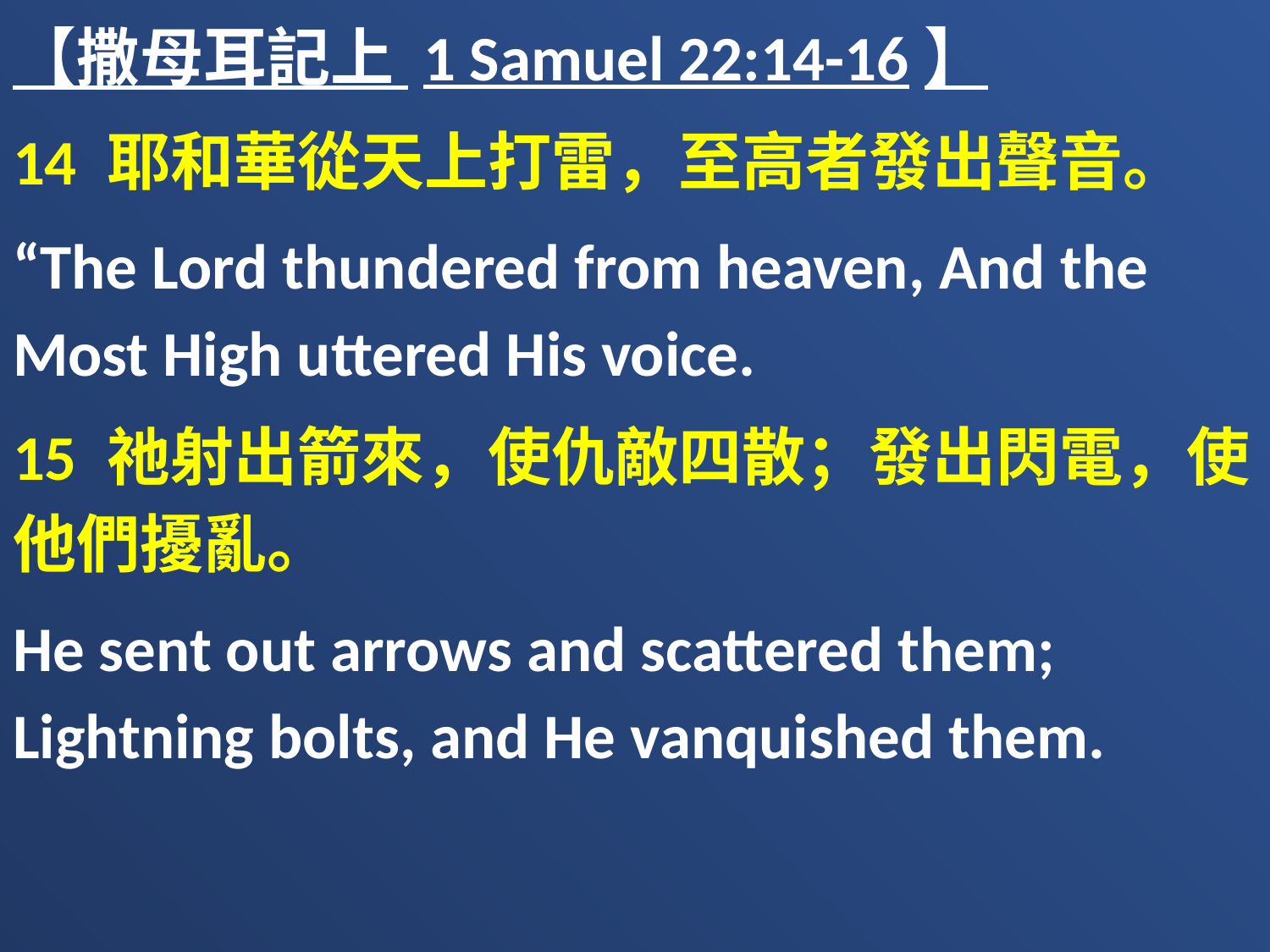

【撒母耳記上 1 Samuel 22:14-16】
14 耶和華從天上打雷，至高者發出聲音。
“The Lord thundered from heaven, And the Most High uttered His voice.
15 祂射出箭來，使仇敵四散；發出閃電，使他們擾亂。
He sent out arrows and scattered them; Lightning bolts, and He vanquished them.